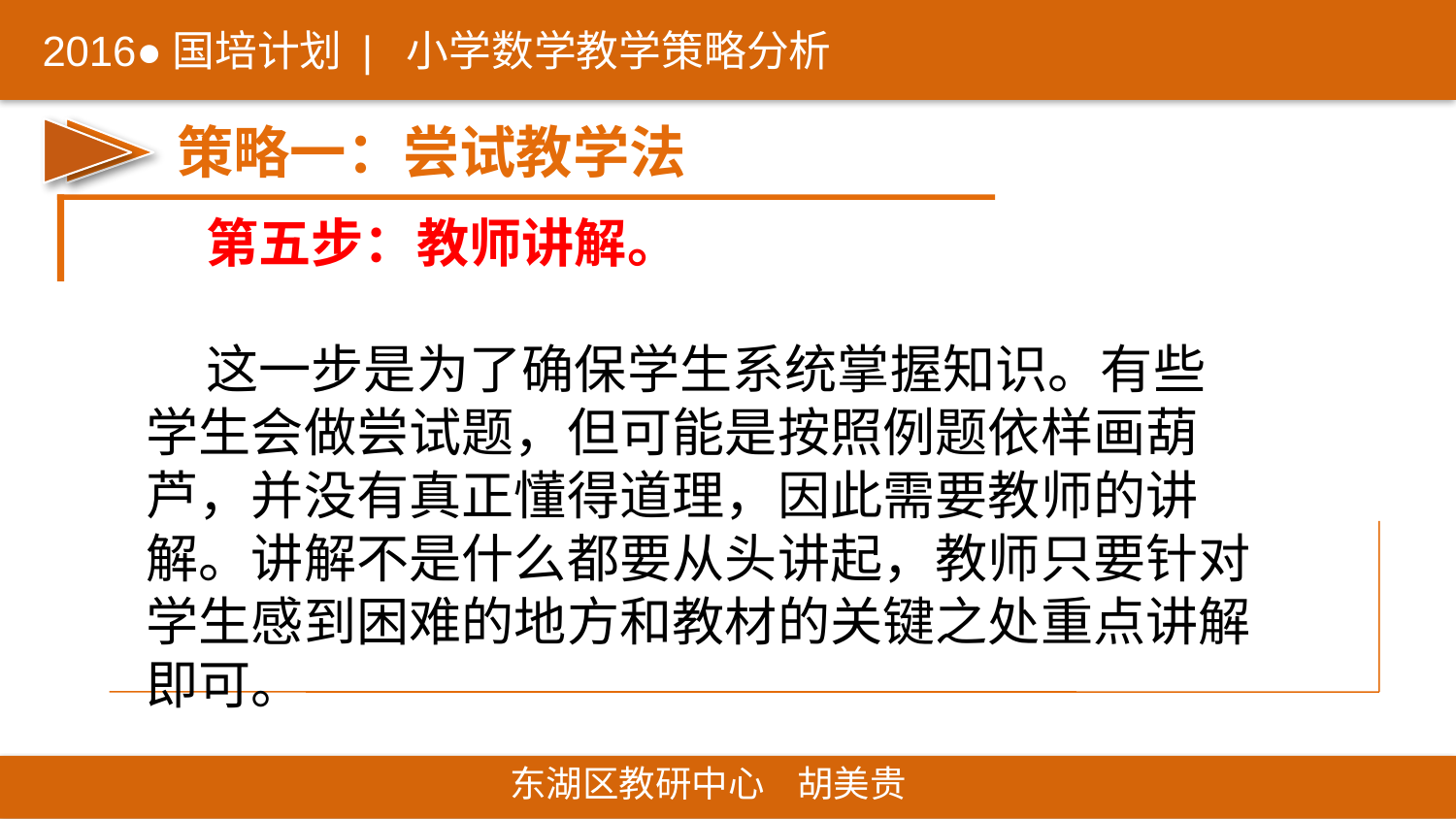

第五步：教师讲解。

    这一步是为了确保学生系统掌握知识。有些学生会做尝试题，但可能是按照例题依样画葫芦，并没有真正懂得道理，因此需要教师的讲解。讲解不是什么都要从头讲起，教师只要针对学生感到困难的地方和教材的关键之处重点讲解即可。